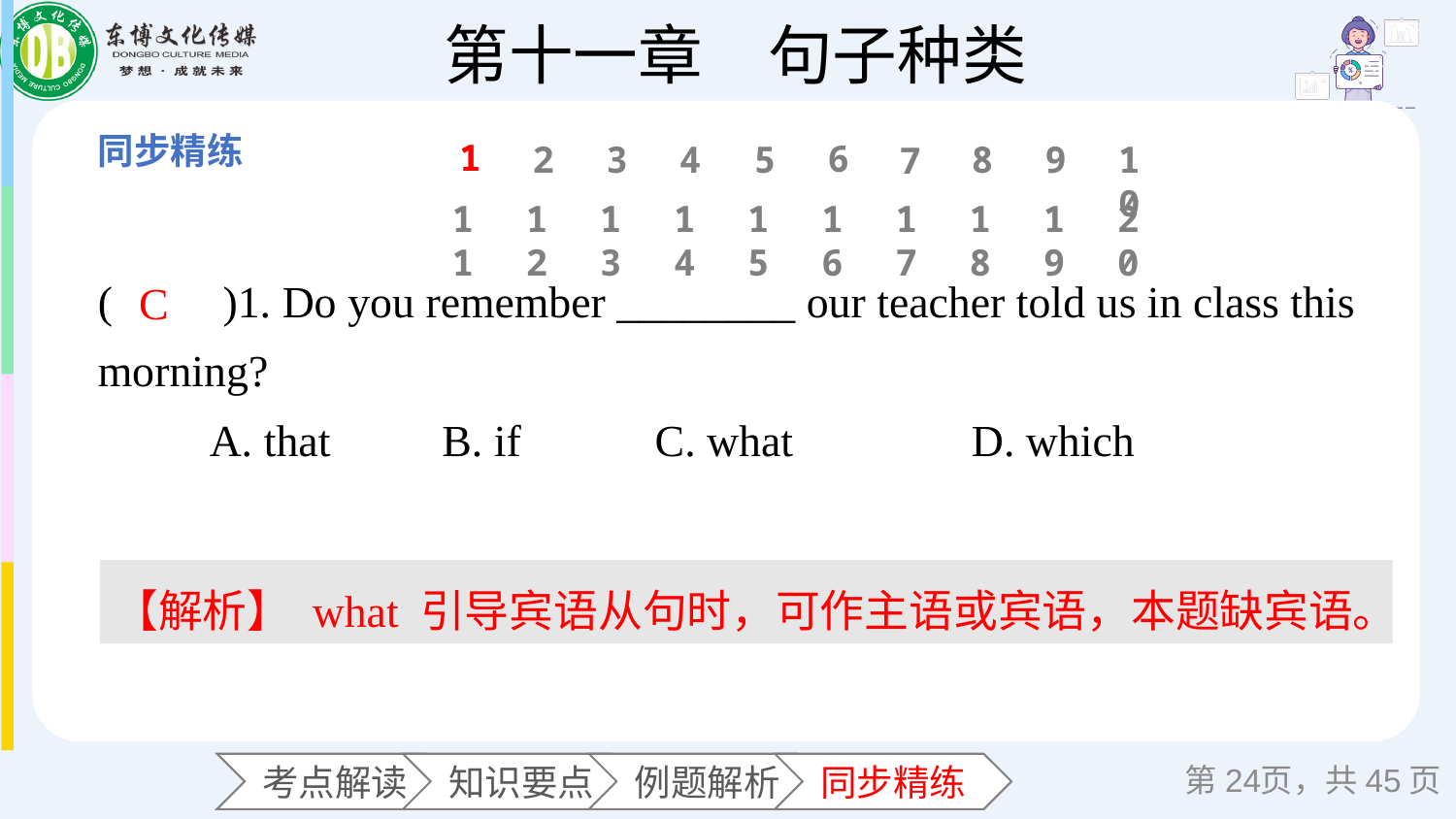

1
6
2
3
4
5
8
9
10
7
11
12
13
14
15
16
17
18
19
20
(　　)1. Do you remember ________ our teacher told us in class this morning?
          A. that          B. if            C. what                D. which
C
【解析】 what 引导宾语从句时，可作主语或宾语，本题缺宾语。
第24页，共45页